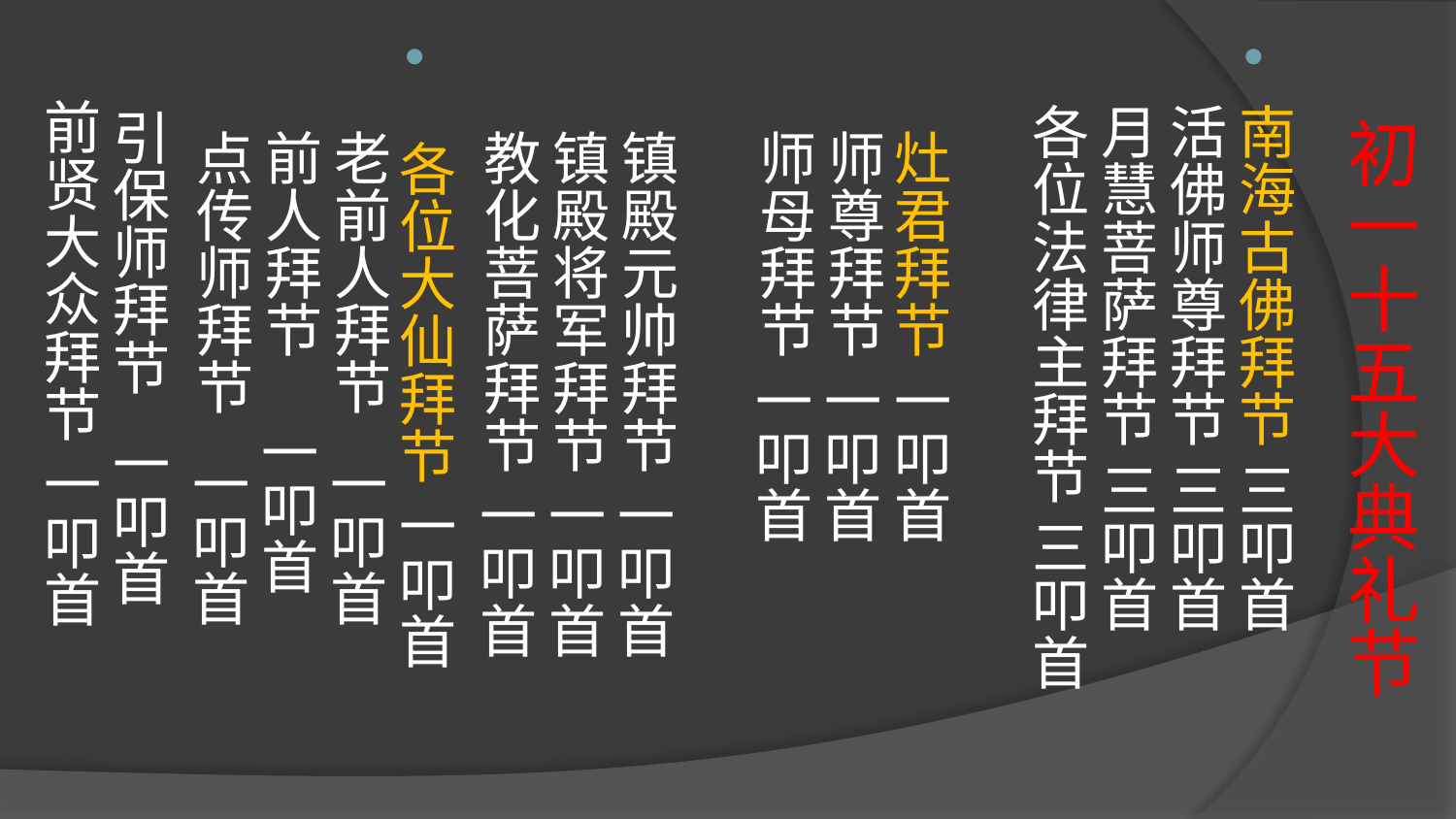

# 初一十五大典礼节
南海古佛拜节 三叩首
活佛师尊拜节 三叩首
月慧菩萨拜节 三叩首
各位法律主拜节 三叩首
     
  灶君拜节 一叩首
  师尊拜节 一叩首
  师母拜节 一叩首
  镇殿元帅拜节 一叩首
  镇殿将军拜节 一叩首
  教化菩萨拜节 一叩首
  各位大仙拜节 一叩首
  老前人拜节   一叩首
  前人拜节     一叩首
  点传师拜节   一叩首
    引保师拜节   一叩首
    前贤大众拜节 一叩首